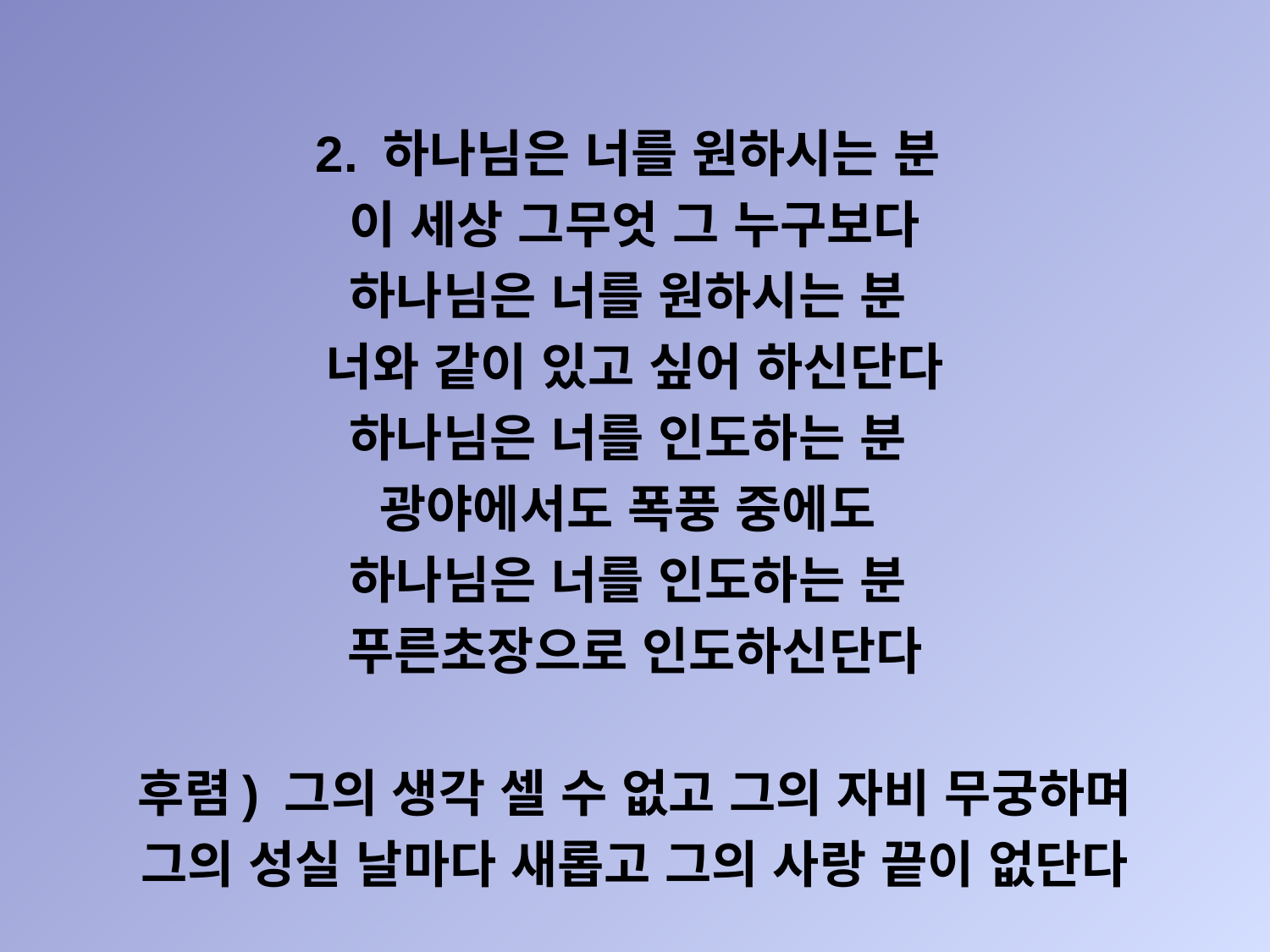

2. 하나님은 너를 원하시는 분
이 세상 그무엇 그 누구보다
하나님은 너를 원하시는 분
너와 같이 있고 싶어 하신단다
하나님은 너를 인도하는 분
광야에서도 폭풍 중에도
하나님은 너를 인도하는 분
푸른초장으로 인도하신단다

후렴) 그의 생각 셀 수 없고 그의 자비 무궁하며
그의 성실 날마다 새롭고 그의 사랑 끝이 없단다